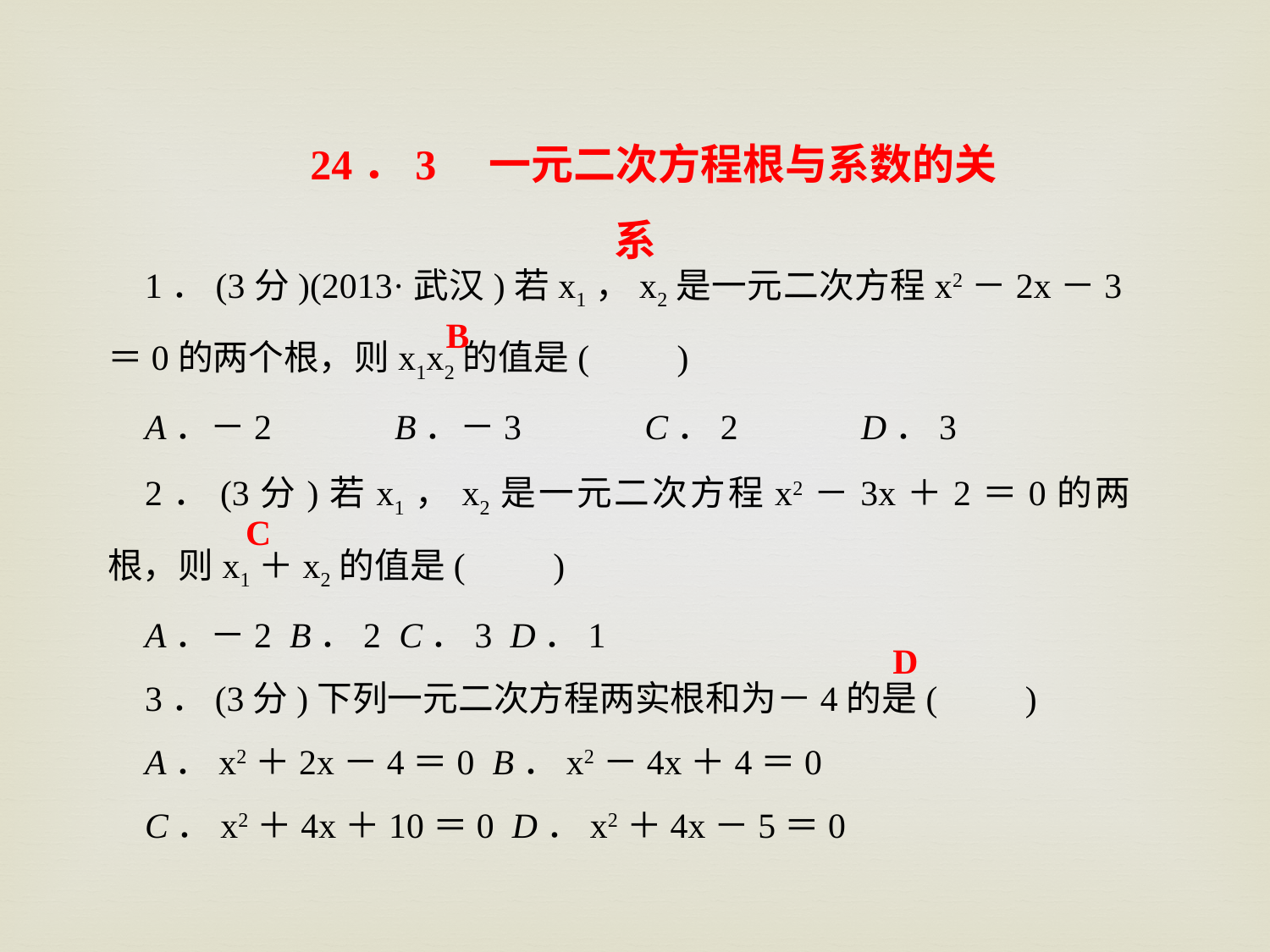

24．3　一元二次方程根与系数的关系
1．(3分)(2013·武汉)若x1，x2是一元二次方程x2－2x－3＝0的两个根，则x1x2的值是(　　)
A．－2　　　B．－3　　　C．2　　　D．3
2．(3分)若x1，x2是一元二次方程x2－3x＋2＝0的两根，则x1＋x2的值是(　　)
A．－2  B．2  C．3  D．1
3．(3分)下列一元二次方程两实根和为－4的是(　　)
A．x2＋2x－4＝0  B．x2－4x＋4＝0
C．x2＋4x＋10＝0  D．x2＋4x－5＝0
B
C
D